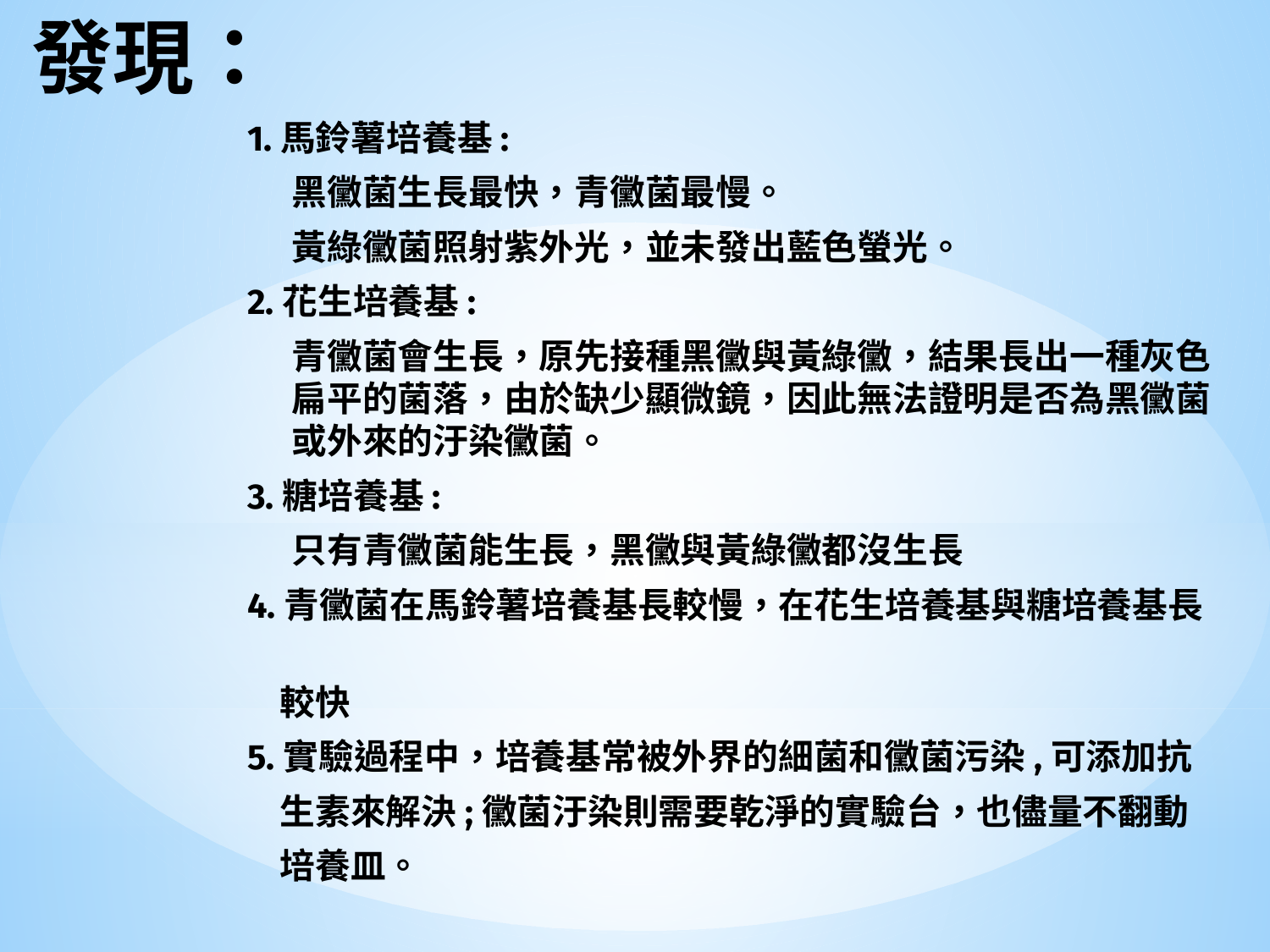

# 發現：
1.馬鈴薯培養基:
黑黴菌生長最快，青黴菌最慢。
黃綠黴菌照射紫外光，並未發出藍色螢光。
2.花生培養基:
青黴菌會生長，原先接種黑黴與黃綠黴，結果長出一種灰色扁平的菌落，由於缺少顯微鏡，因此無法證明是否為黑黴菌或外來的汙染黴菌。
3.糖培養基:
只有青黴菌能生長，黑黴與黃綠黴都沒生長
4.青黴菌在馬鈴薯培養基長較慢，在花生培養基與糖培養基長
   較快
5.實驗過程中，培養基常被外界的細菌和黴菌污染,可添加抗
   生素來解決;黴菌汙染則需要乾淨的實驗台，也儘量不翻動
   培養皿。